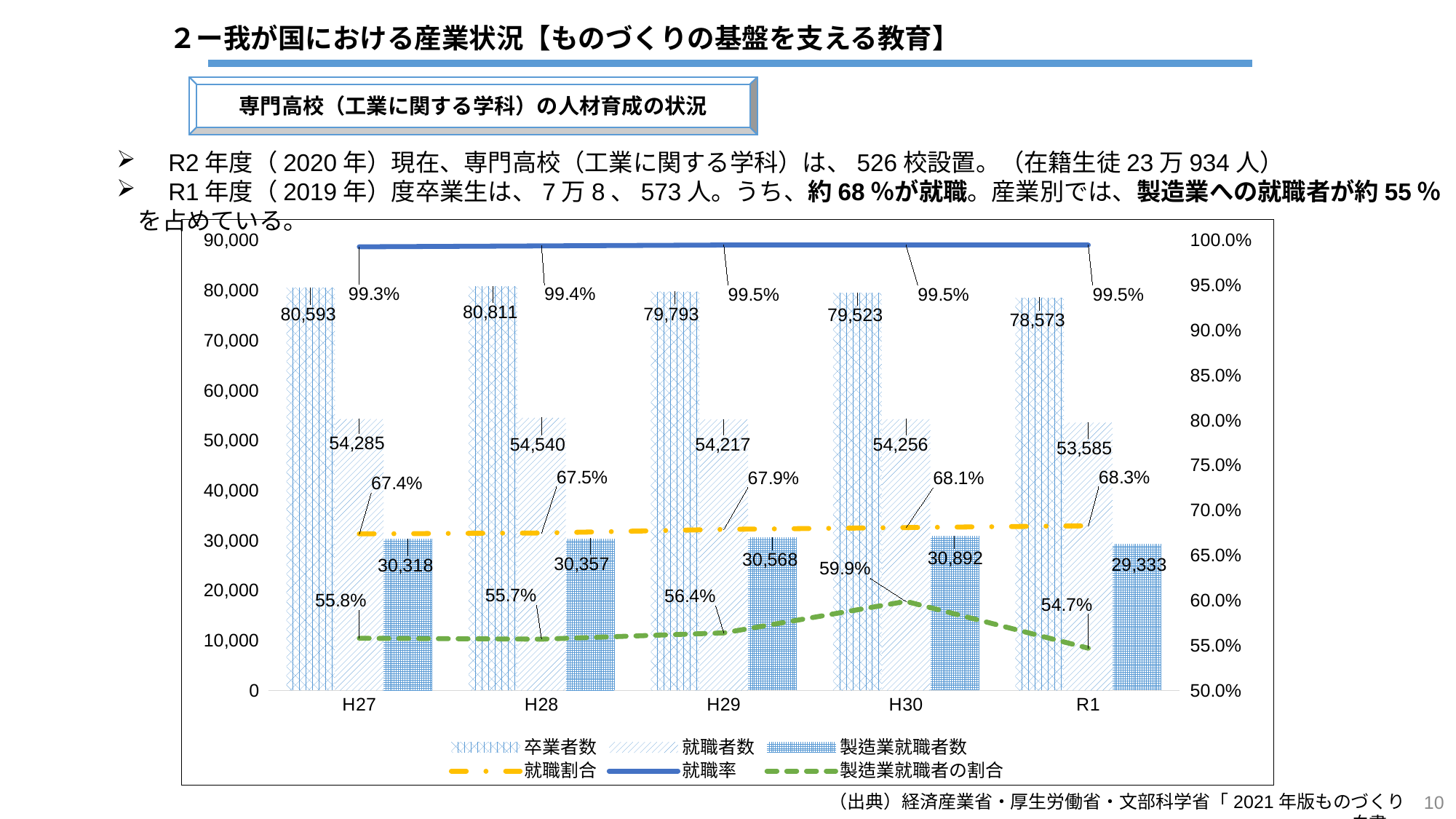

２ー我が国における産業状況【ものづくりの基盤を支える教育】

専門高校（工業に関する学科）の人材育成の状況
　R2年度（2020年）現在、専門高校（工業に関する学科）は、526校設置。（在籍生徒23万934人）
　R1年度（2019年）度卒業生は、7万8、573人。うち、約68％が就職。産業別では、製造業への就職者が約55％を占めている。

### Chart

| Category | 卒業者数 | 就職者数 | 製造業就職者数 | 就職割合 | 就職率 | 製造業就職者の割合 |
|---|---|---|---|---|---|---|
| H27 | 80593.0 | 54285.0 | 30318.0 | 0.674 | 0.993 | 0.558 |
| H28 | 80811.0 | 54540.0 | 30357.0 | 0.675 | 0.994 | 0.557 |
| H29 | 79793.0 | 54217.0 | 30568.0 | 0.679 | 0.995 | 0.564 |
| H30 | 79523.0 | 54256.0 | 30892.0 | 0.681 | 0.995 | 0.599 |
| R1 | 78573.0 | 53585.0 | 29333.0 | 0.683 | 0.995 | 0.547 |
10
（出典）経済産業省・厚生労働省・文部科学省「2021年版ものづくり白書」